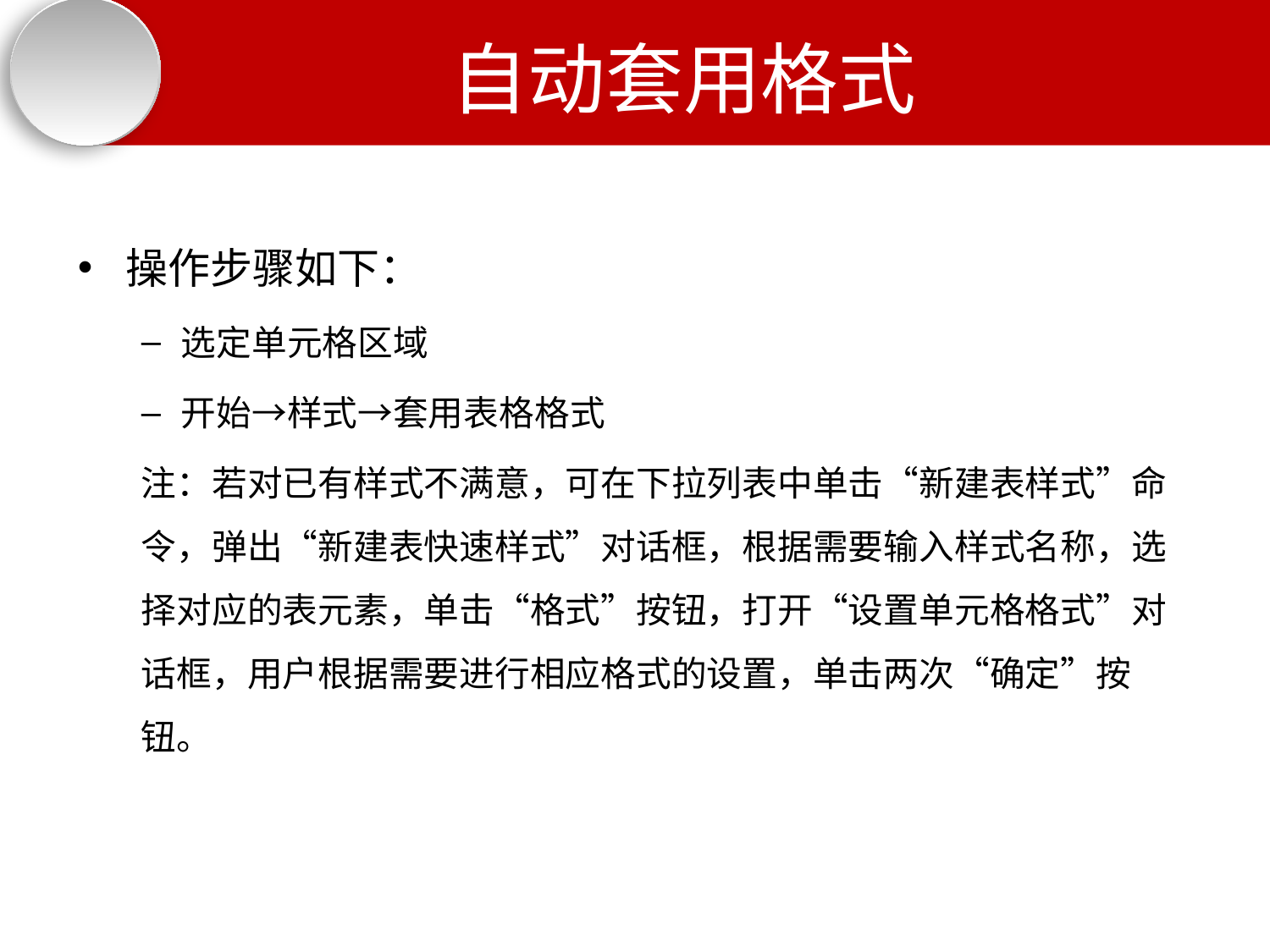

# 自动套用格式
操作步骤如下：
选定单元格区域
开始→样式→套用表格格式
注：若对已有样式不满意，可在下拉列表中单击“新建表样式”命令，弹出“新建表快速样式”对话框，根据需要输入样式名称，选择对应的表元素，单击“格式”按钮，打开“设置单元格格式”对话框，用户根据需要进行相应格式的设置，单击两次“确定”按钮。

21